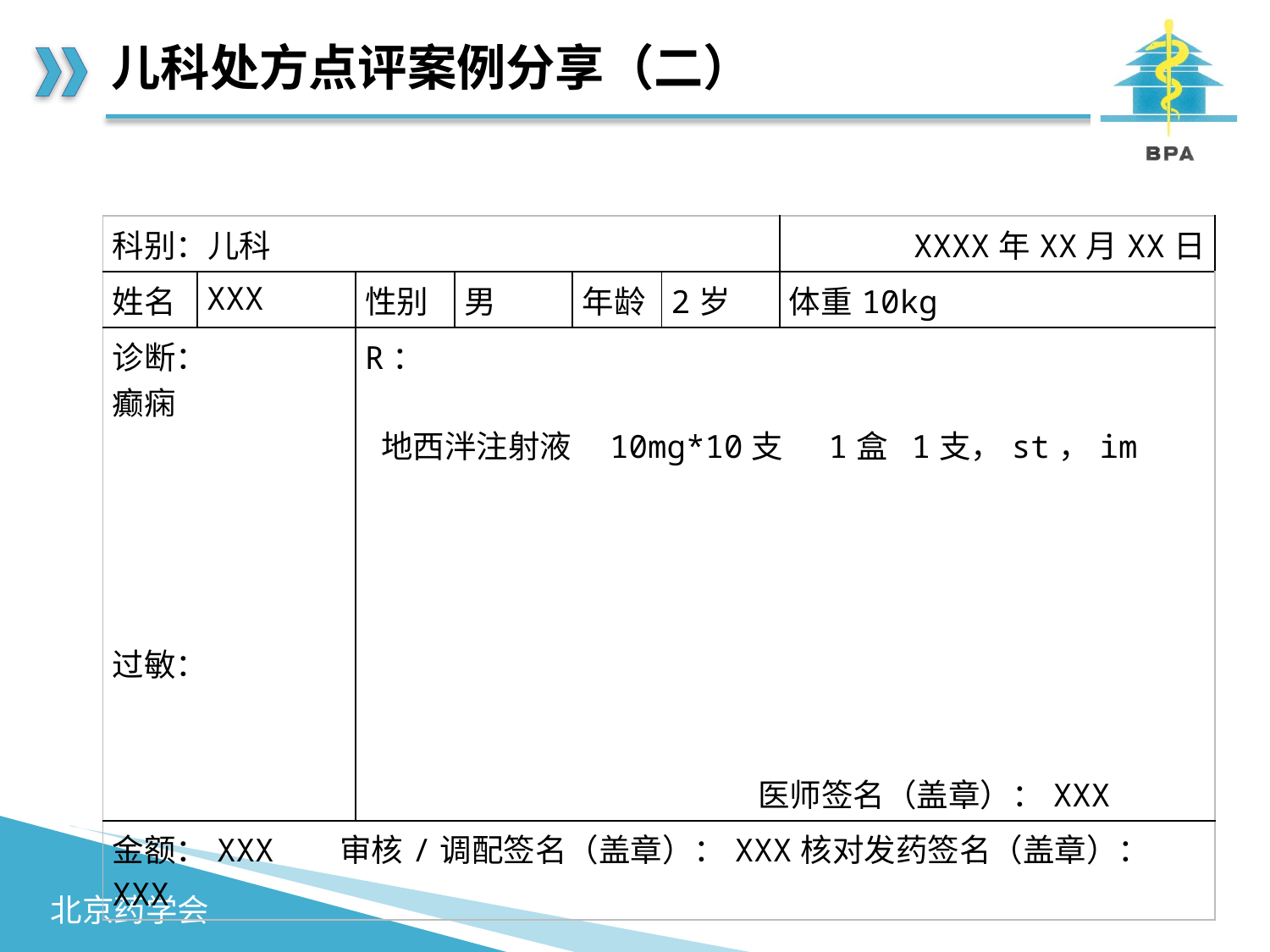

# 儿科处方点评案例分享（二）
| 科别：儿科 |  |  |  |  |  | XXXX年XX月XX日 |
| --- | --- | --- | --- | --- | --- | --- |
| 姓名 | XXX | 性别 | 男 | 年龄 | 2岁 | 体重10kg |
| 诊断： 癫痫 过敏： |  | R： 地西泮注射液 10mg\*10支 1盒 1支，st，im 医师签名（盖章）：XXX |  |  |  |  |
| 金额：XXX 审核/调配签名（盖章）：XXX核对发药签名（盖章）：XXX |  |  |  |  |  |  |